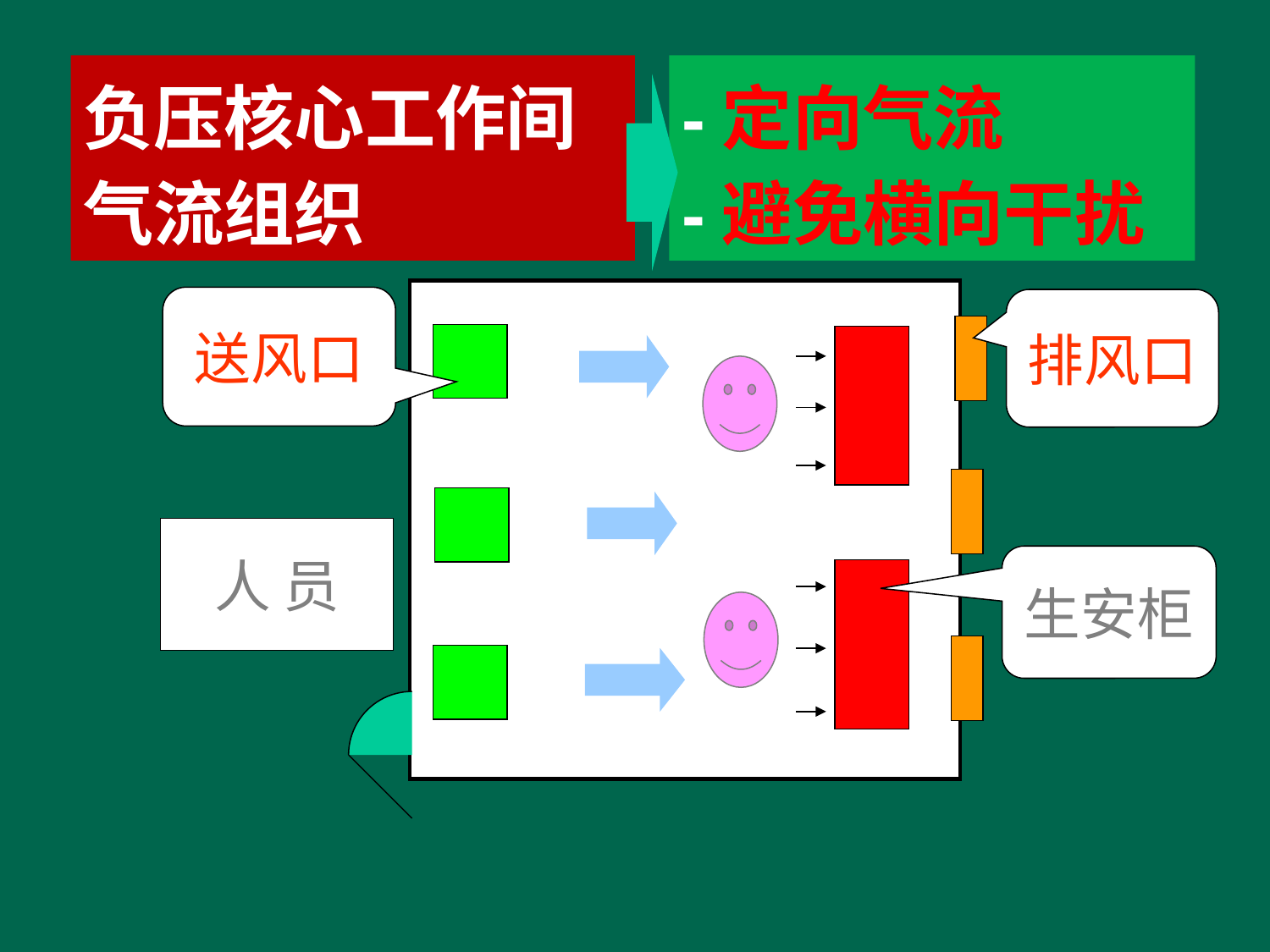

负压核心工作间
气流组织
-定向气流
-避免横向干扰

送风口
排风口

人 员

生安柜